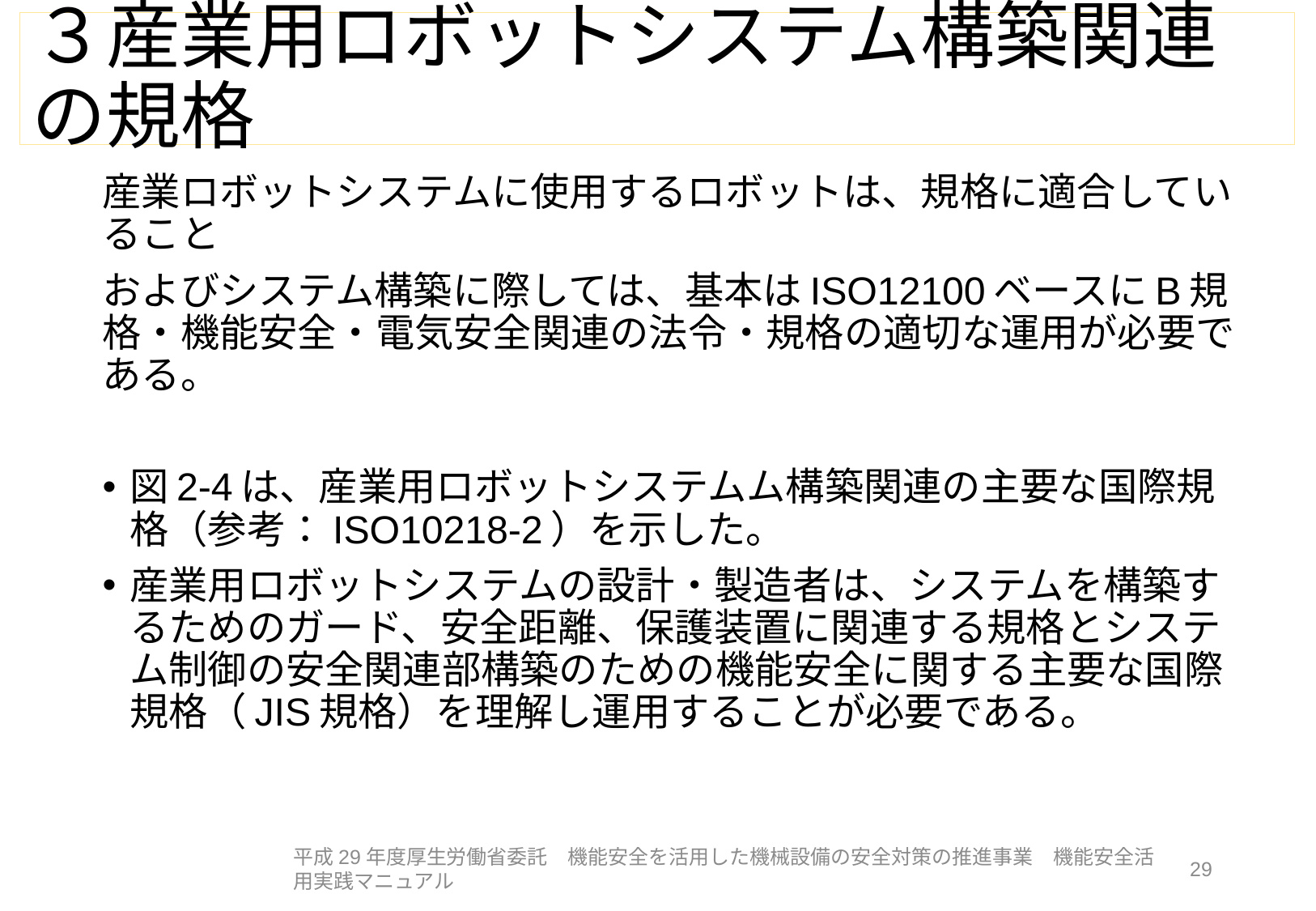

# ３産業用ロボットシステム構築関連の規格
産業ロボットシステムに使用するロボットは、規格に適合していること
およびシステム構築に際しては、基本はISO12100ベースにB規格・機能安全・電気安全関連の法令・規格の適切な運用が必要である。

図2-4は、産業用ロボットシステムム構築関連の主要な国際規格（参考：ISO10218-2）を示した。
産業用ロボットシステムの設計・製造者は、システムを構築するためのガード、安全距離、保護装置に関連する規格とシステム制御の安全関連部構築のための機能安全に関する主要な国際規格（JIS規格）を理解し運用することが必要である。

平成29年度厚生労働省委託　機能安全を活用した機械設備の安全対策の推進事業　機能安全活用実践マニュアル
29